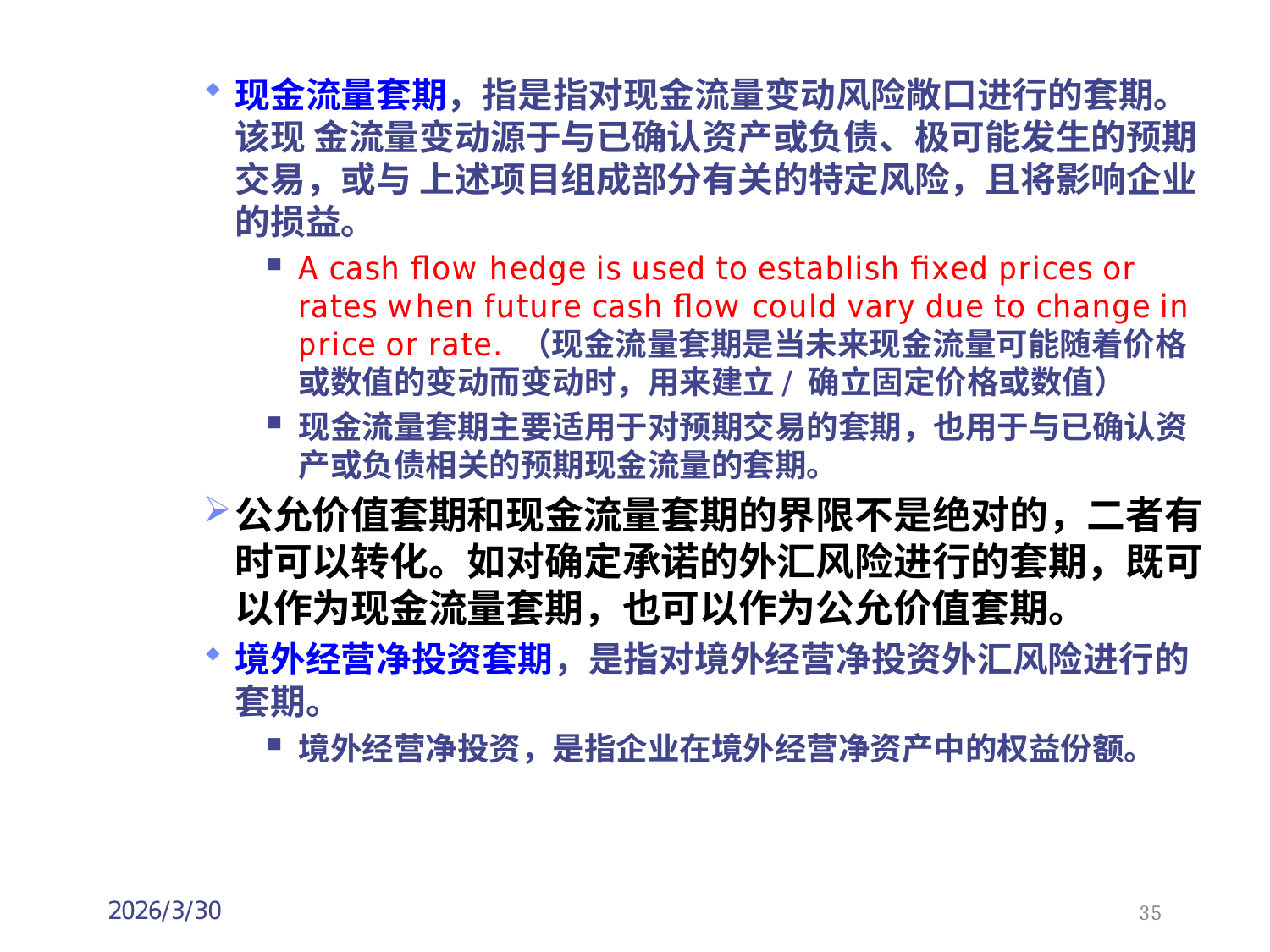

现金流量套期，指是指对现金流量变动风险敞口进行的套期。该现 金流量变动源于与已确认资产或负债、极可能发生的预期交易，或与 上述项目组成部分有关的特定风险，且将影响企业的损益。
A cash flow hedge is used to establish fixed prices or rates when future cash flow could vary due to change in price or rate. （现金流量套期是当未来现金流量可能随着价格或数值的变动而变动时，用来建立/确立固定价格或数值）
现金流量套期主要适用于对预期交易的套期，也用于与已确认资产或负债相关的预期现金流量的套期。
公允价值套期和现金流量套期的界限不是绝对的，二者有时可以转化。如对确定承诺的外汇风险进行的套期，既可以作为现金流量套期，也可以作为公允价值套期。
境外经营净投资套期，是指对境外经营净投资外汇风险进行的套期。
境外经营净投资，是指企业在境外经营净资产中的权益份额。
2026/3/30
35